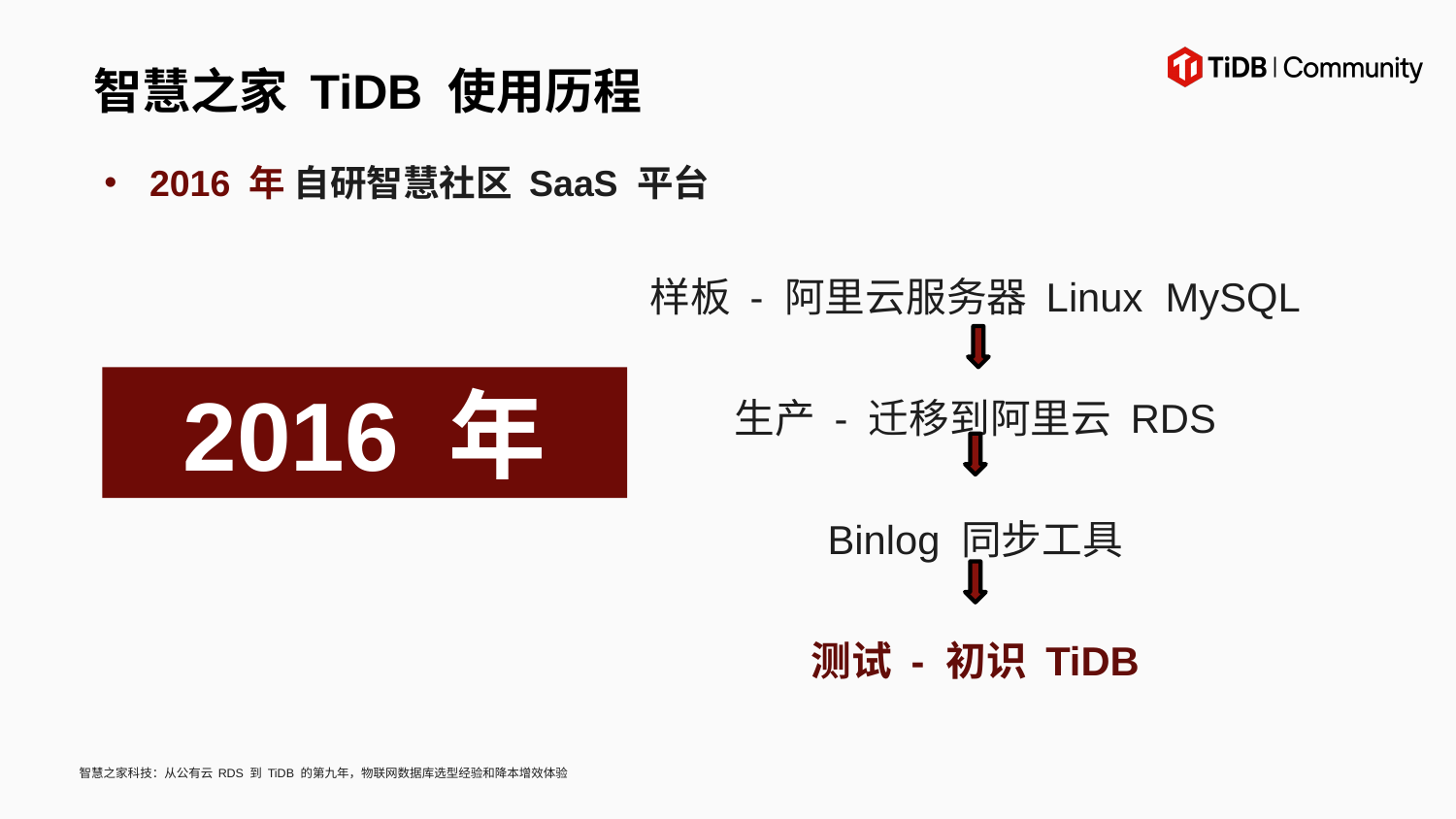

智慧之家 TiDB 使用历程
2016 年 自研智慧社区 SaaS 平台

样板 - 阿里云服务器 Linux  MySQL
生产 - 迁移到阿里云 RDS
Binlog 同步工具
测试 - 初识 TiDB

2016 年
智慧之家科技：从公有云 RDS 到 TiDB 的第九年，物联网数据库选型经验和降本增效体验